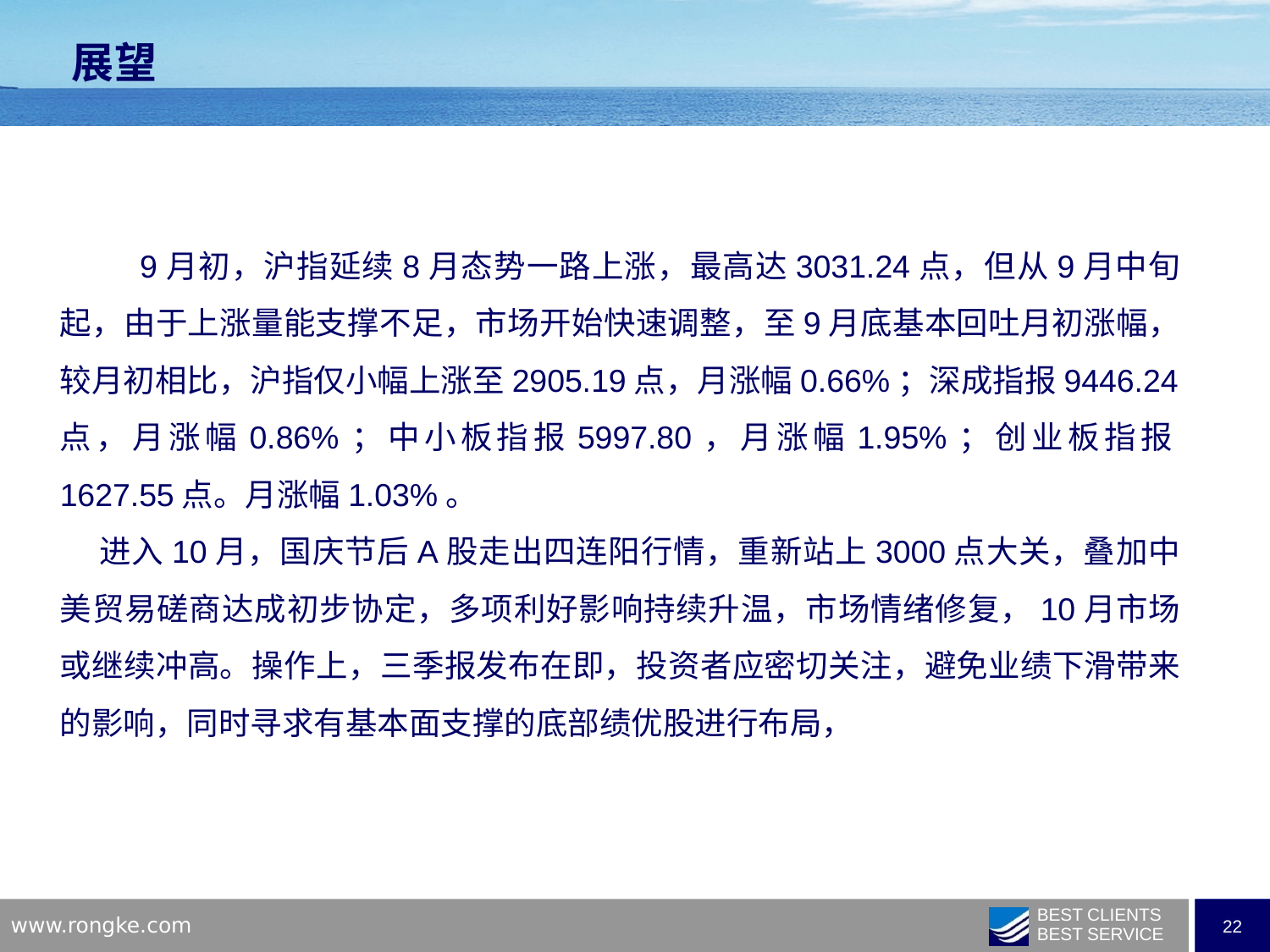

展望

    9月初，沪指延续8月态势一路上涨，最高达3031.24点，但从9月中旬起，由于上涨量能支撑不足，市场开始快速调整，至9月底基本回吐月初涨幅，较月初相比，沪指仅小幅上涨至2905.19点，月涨幅0.66%；深成指报9446.24点，月涨幅0.86%；中小板指报5997.80，月涨幅1.95%；创业板指报1627.55点。月涨幅1.03%。
    进入10月，国庆节后A股走出四连阳行情，重新站上3000点大关，叠加中美贸易磋商达成初步协定，多项利好影响持续升温，市场情绪修复，10月市场或继续冲高。操作上，三季报发布在即，投资者应密切关注，避免业绩下滑带来的影响，同时寻求有基本面支撑的底部绩优股进行布局，